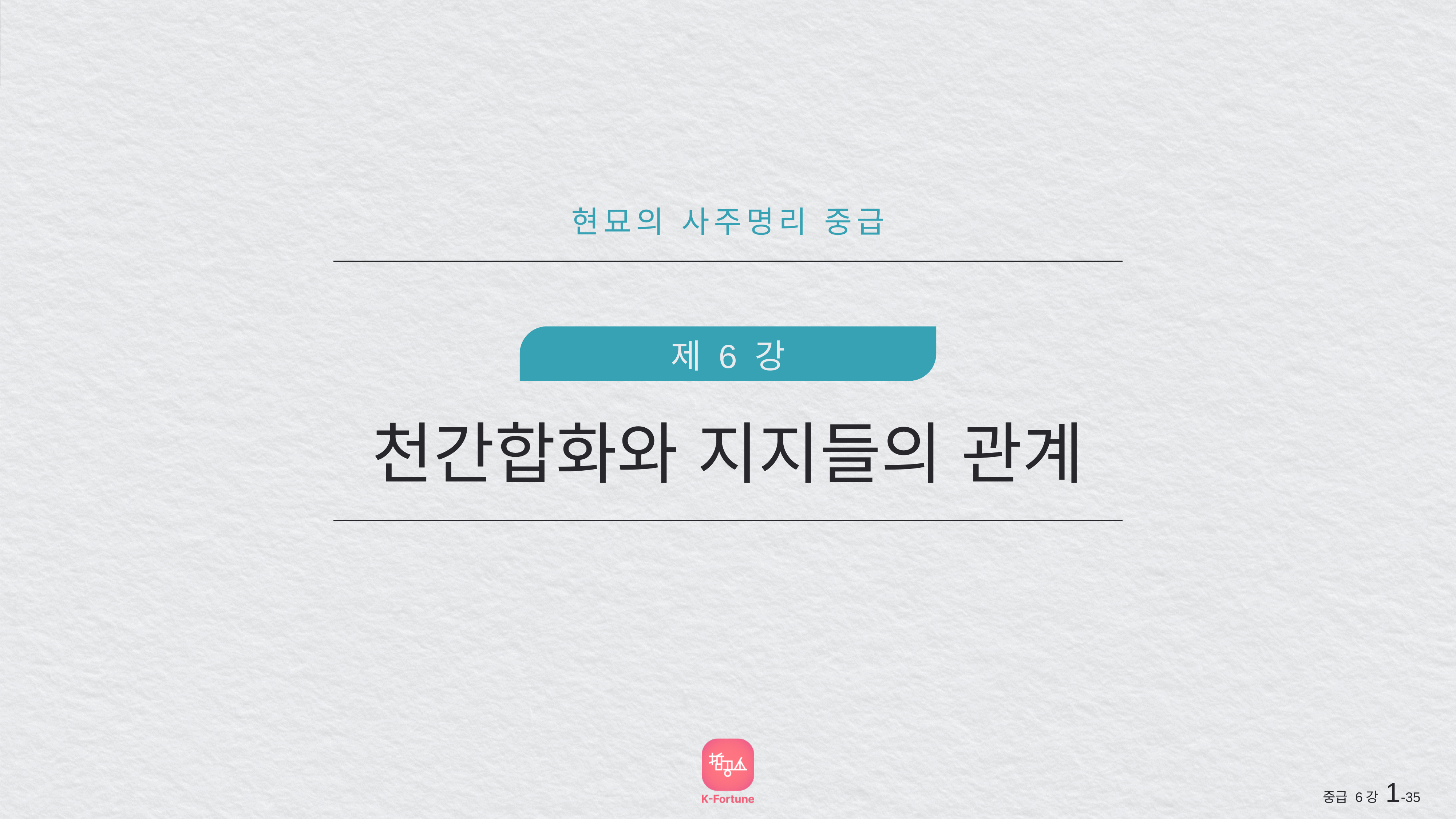

현묘의 사주명리 중급

제 6 강
천간합화와 지지들의 관계